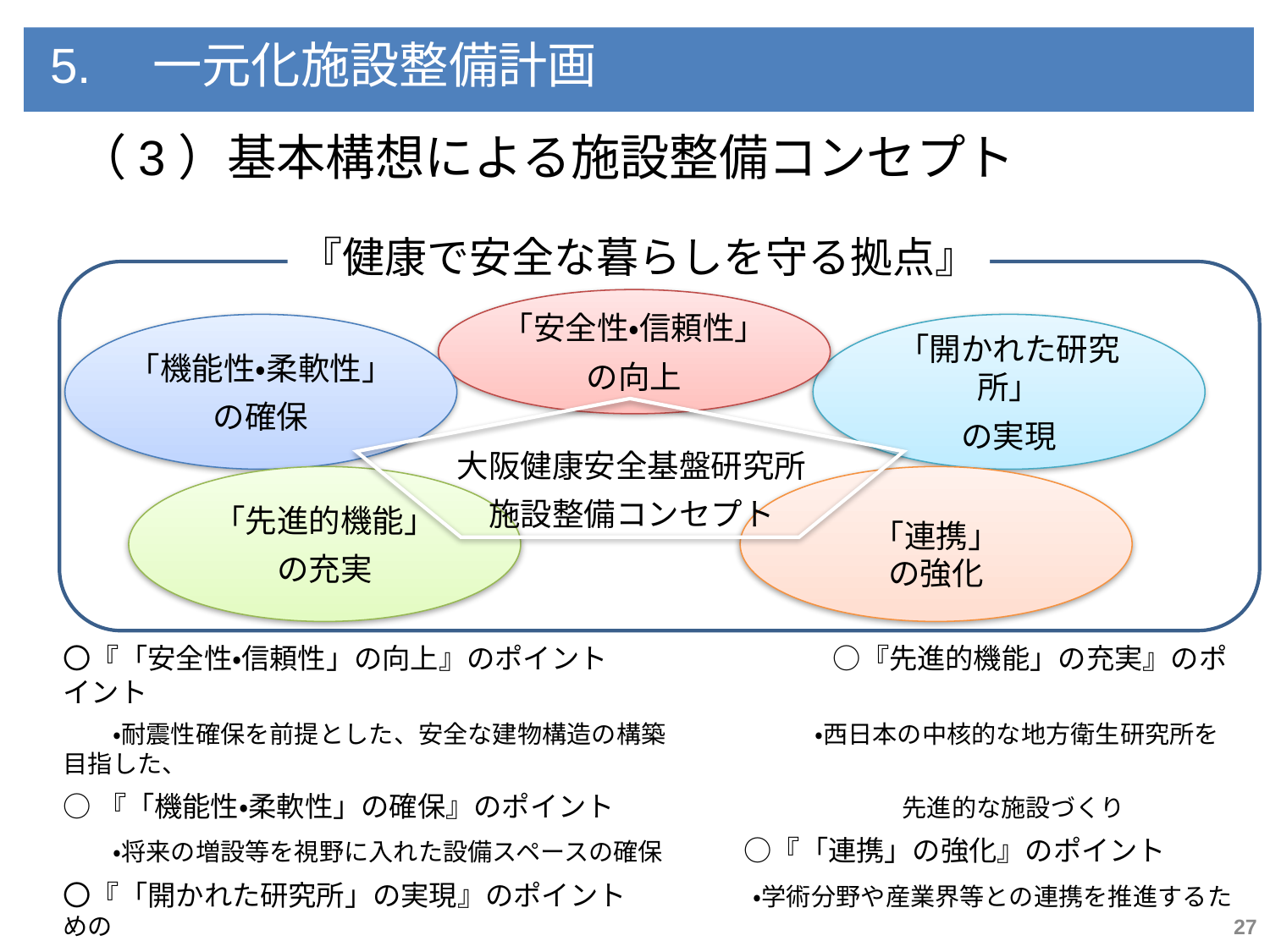

5.　一元化施設整備計画
（3）基本構想による施設整備コンセプト
『健康で安全な暮らしを守る拠点』

「安全性・信頼性」
の向上
「機能性・柔軟性」
の確保
「開かれた研究所」
の実現

大阪健康安全基盤研究所
施設整備コンセプト
「先進的機能」
の充実
「連携」
の強化
〇『「安全性・信頼性」の向上』のポイント　　　　　　　　○『先進的機能」の充実』のポイント
　　・耐震性確保を前提とした、安全な建物構造の構築　　　　　　・西日本の中核的な地方衛生研究所を目指した、
○『「機能性・柔軟性」の確保』のポイント　　　　　　　　　　 先進的な施設づくり
　　・将来の増設等を視野に入れた設備スペースの確保　　　 ○『「連携」の強化』のポイント
〇『「開かれた研究所」の実現』のポイント                    ・学術分野や産業界等との連携を推進するための
　　・交流イベントの開催など地域住民に開放的な施設づくり　　　 施設づくり
27